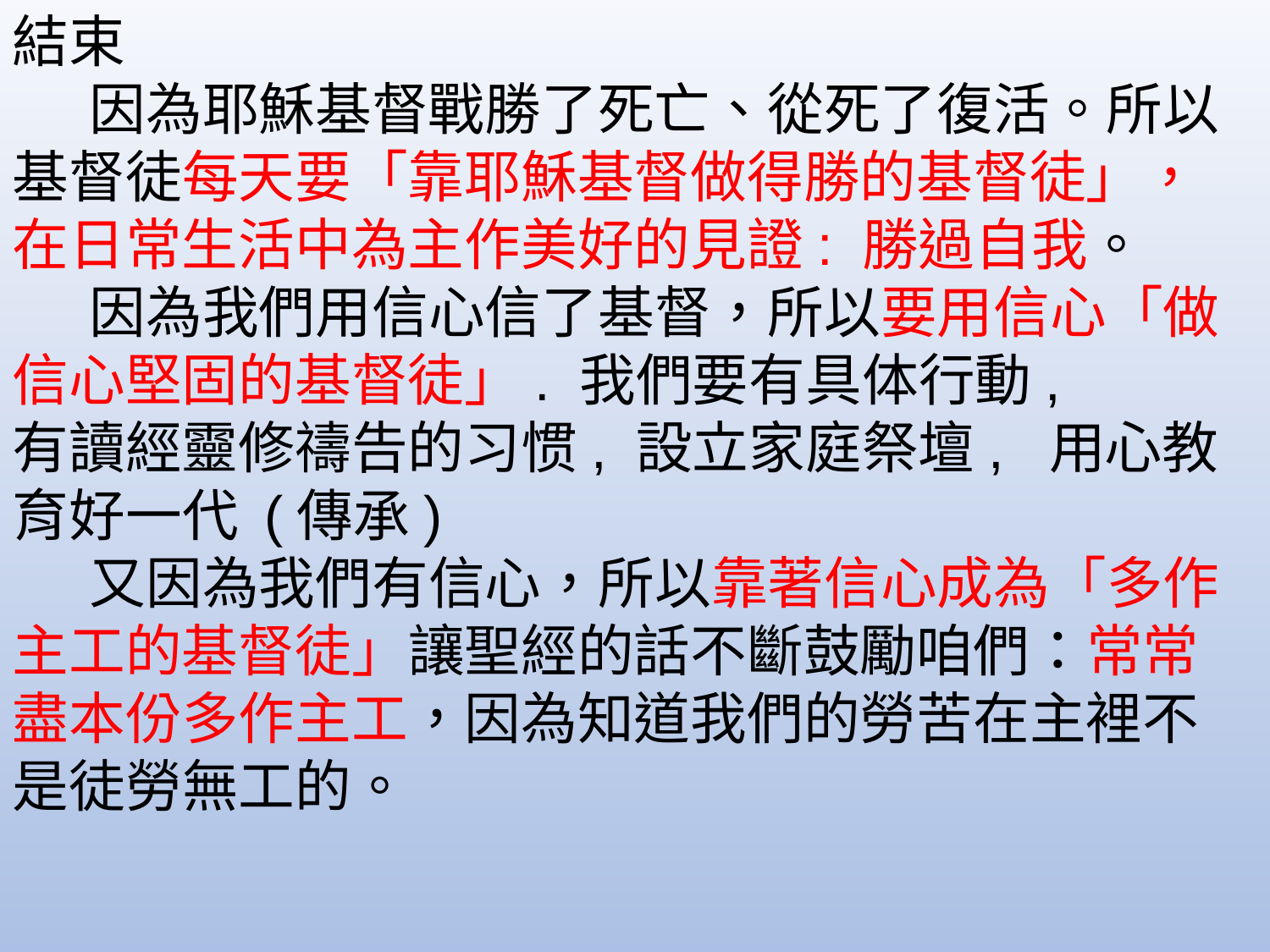

結束
     因為耶穌基督戰勝了死亡、從死了復活。所以基督徒每天要「靠耶穌基督做得勝的基督徒」，在日常生活中為主作美好的見證: 勝過自我。
     因為我們用信心信了基督，所以要用信心「做信心堅固的基督徒」. 我們要有具体行動,	 有讀經靈修禱告的习惯, 設立家庭祭壇,  用心教育好一代 (傳承)
     又因為我們有信心，所以靠著信心成為「多作主工的基督徒」讓聖經的話不斷鼓勵咱們：常常盡本份多作主工，因為知道我們的勞苦在主裡不是徒勞無工的。